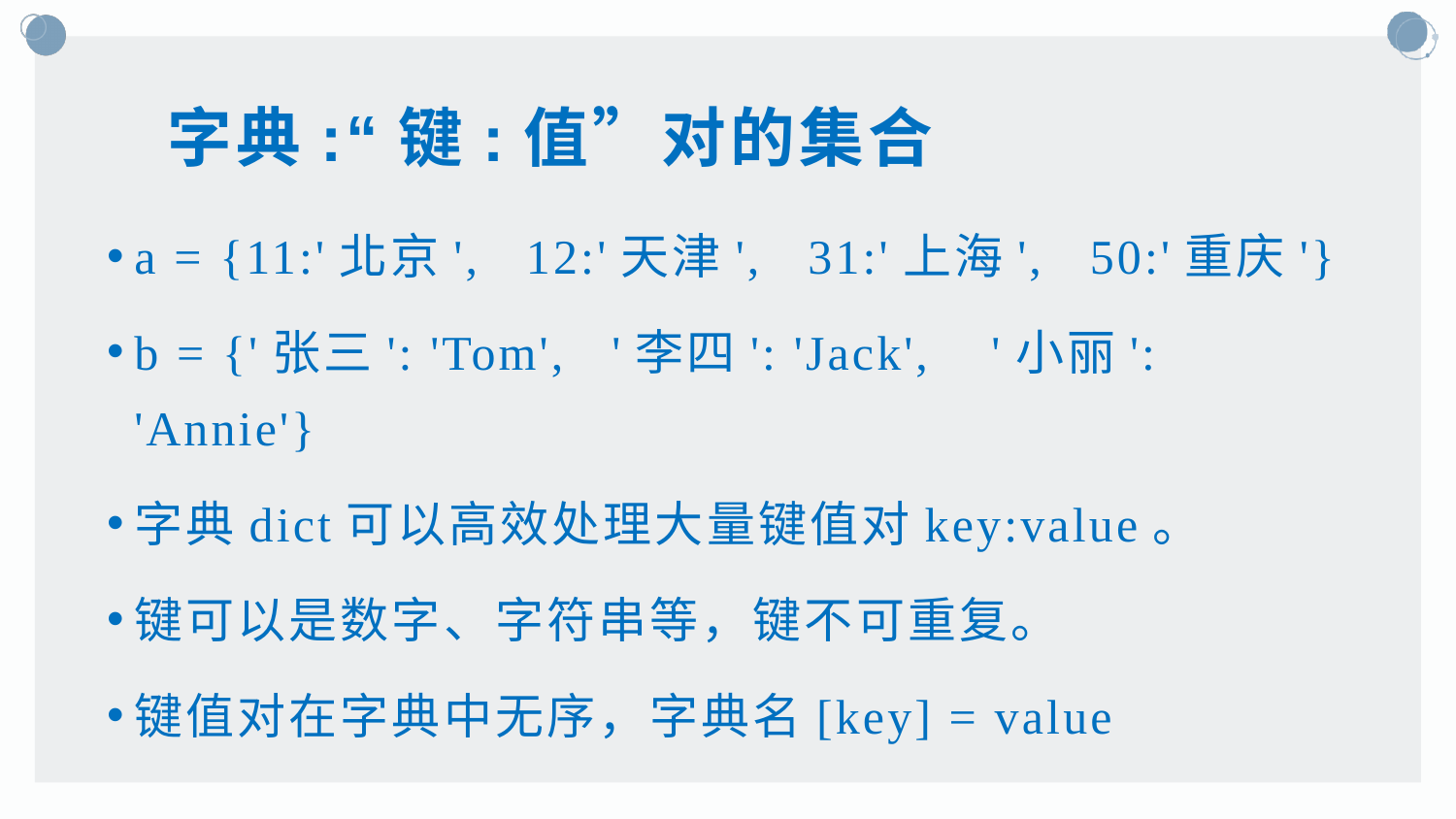

# 字典:“键:值”对的集合
a = {11:'北京',   12:'天津',   31:'上海',   50:'重庆'}
b = {'张三': 'Tom',   '李四': 'Jack',    '小丽': 'Annie'}
字典dict可以高效处理大量键值对key:value。
键可以是数字、字符串等，键不可重复。
键值对在字典中无序，字典名[key] = value